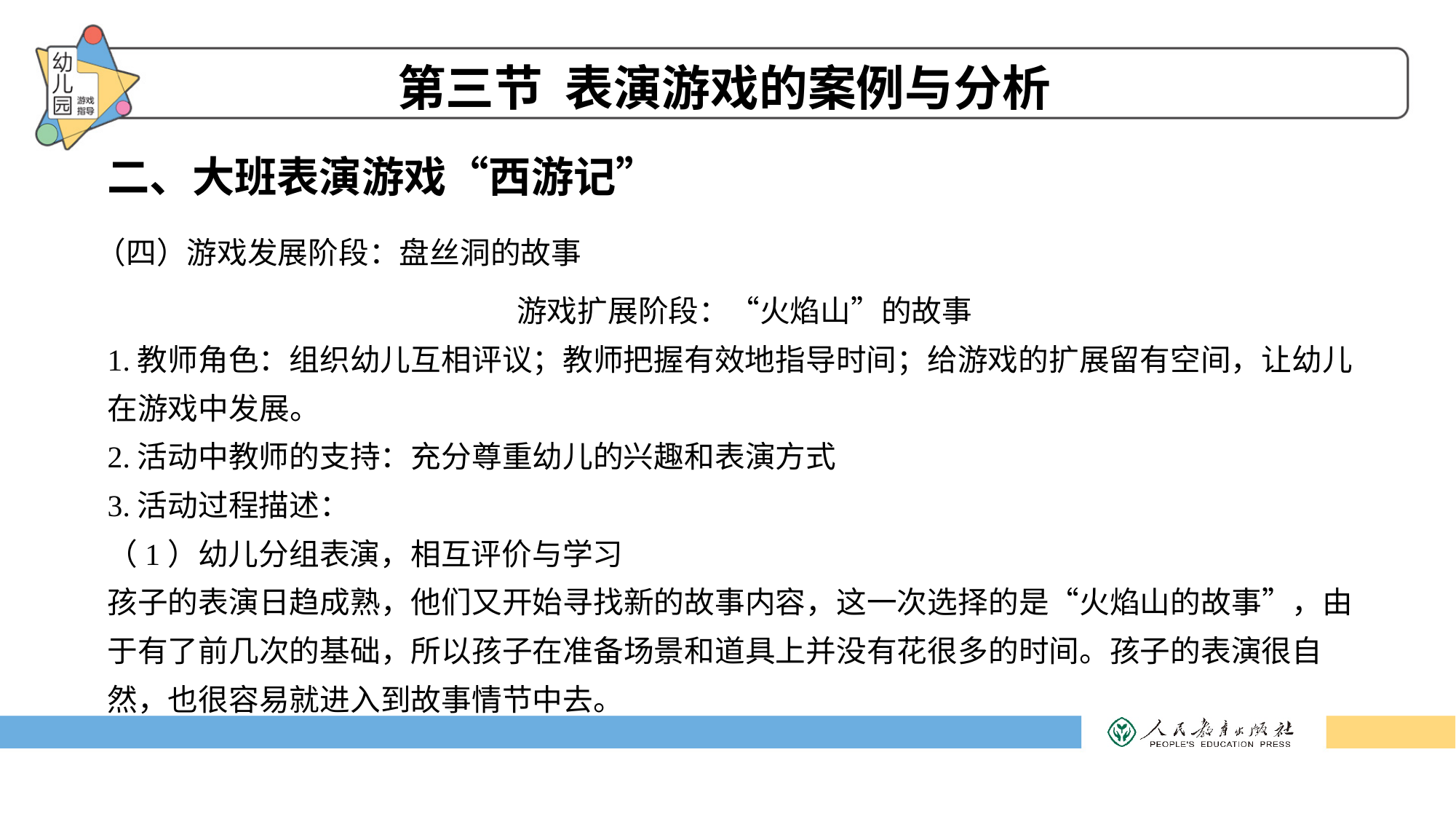

第三节  表演游戏的案例与分析
二、大班表演游戏“西游记”
（四）游戏发展阶段：盘丝洞的故事
游戏扩展阶段：“火焰山”的故事
1.教师角色：组织幼儿互相评议；教师把握有效地指导时间；给游戏的扩展留有空间，让幼儿在游戏中发展。
2.活动中教师的支持：充分尊重幼儿的兴趣和表演方式
3.活动过程描述：
（1）幼儿分组表演，相互评价与学习
孩子的表演日趋成熟，他们又开始寻找新的故事内容，这一次选择的是“火焰山的故事”，由于有了前几次的基础，所以孩子在准备场景和道具上并没有花很多的时间。孩子的表演很自然，也很容易就进入到故事情节中去。